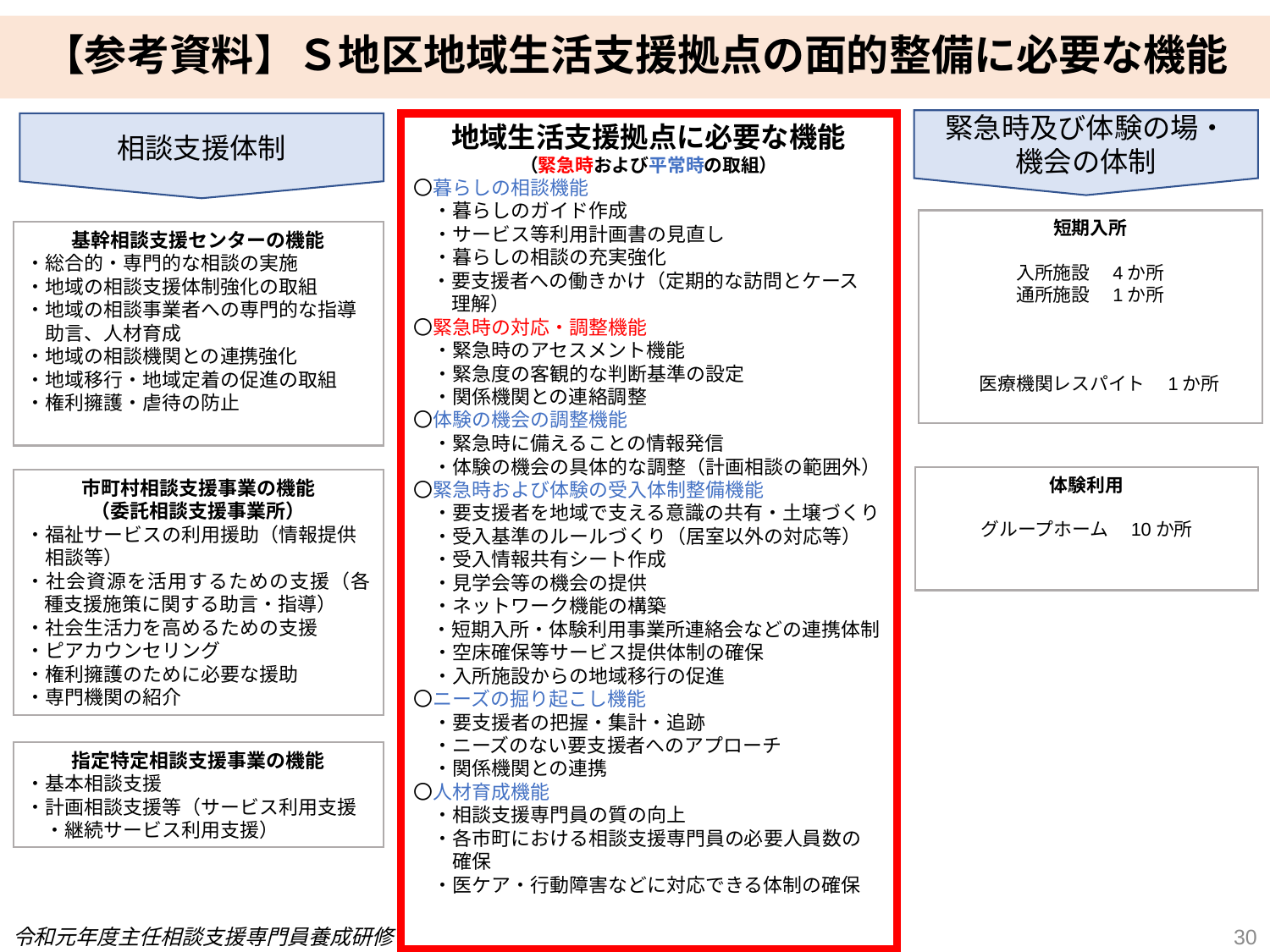

【参考資料】Ｓ地区地域生活支援拠点の面的整備に必要な機能
緊急時及び体験の場・
機会の体制
相談支援体制
地域生活支援拠点に必要な機能
（緊急時および平常時の取組）
〇暮らしの相談機能
　・暮らしのガイド作成
　・サービス等利用計画書の見直し
　・暮らしの相談の充実強化
・要支援者への働きかけ（定期的な訪問とケース
　理解）
〇緊急時の対応・調整機能
　・緊急時のアセスメント機能
　・緊急度の客観的な判断基準の設定
　・関係機関との連絡調整
〇体験の機会の調整機能
　・緊急時に備えることの情報発信
　・体験の機会の具体的な調整（計画相談の範囲外）
〇緊急時および体験の受入体制整備機能
　・要支援者を地域で支える意識の共有・土壌づくり
　・受入基準のルールづくり（居室以外の対応等）
　・受入情報共有シート作成
　・見学会等の機会の提供
　・ネットワーク機能の構築
・短期入所・体験利用事業所連絡会などの連携体制
　・空床確保等サービス提供体制の確保
　・入所施設からの地域移行の促進
〇ニーズの掘り起こし機能
　・要支援者の把握・集計・追跡
　・ニーズのない要支援者へのアプローチ
　・関係機関との連携
〇人材育成機能
　・相談支援専門員の質の向上
　・各市町における相談支援専門員の必要人員数の
　　確保
　・医ケア・行動障害などに対応できる体制の確保
短期入所

入所施設　4か所
通所施設　1か所

　医療機関レスパイト　1か所

基幹相談支援センターの機能
・総合的・専門的な相談の実施
・地域の相談支援体制強化の取組
・地域の相談事業者への専門的な指導
　助言、人材育成
・地域の相談機関との連携強化
・地域移行・地域定着の促進の取組
・権利擁護・虐待の防止
体験利用

グループホーム　10か所

市町村相談支援事業の機能
（委託相談支援事業所）
・福祉サービスの利用援助（情報提供
　相談等）
・社会資源を活用するための支援（各種支援施策に関する助言・指導）
・社会生活力を高めるための支援
・ピアカウンセリング
・権利擁護のために必要な援助
・専門機関の紹介
指定特定相談支援事業の機能
・基本相談支援
・計画相談支援等（サービス利用支援
　・継続サービス利用支援）
令和元年度主任相談支援専門員養成研修
30